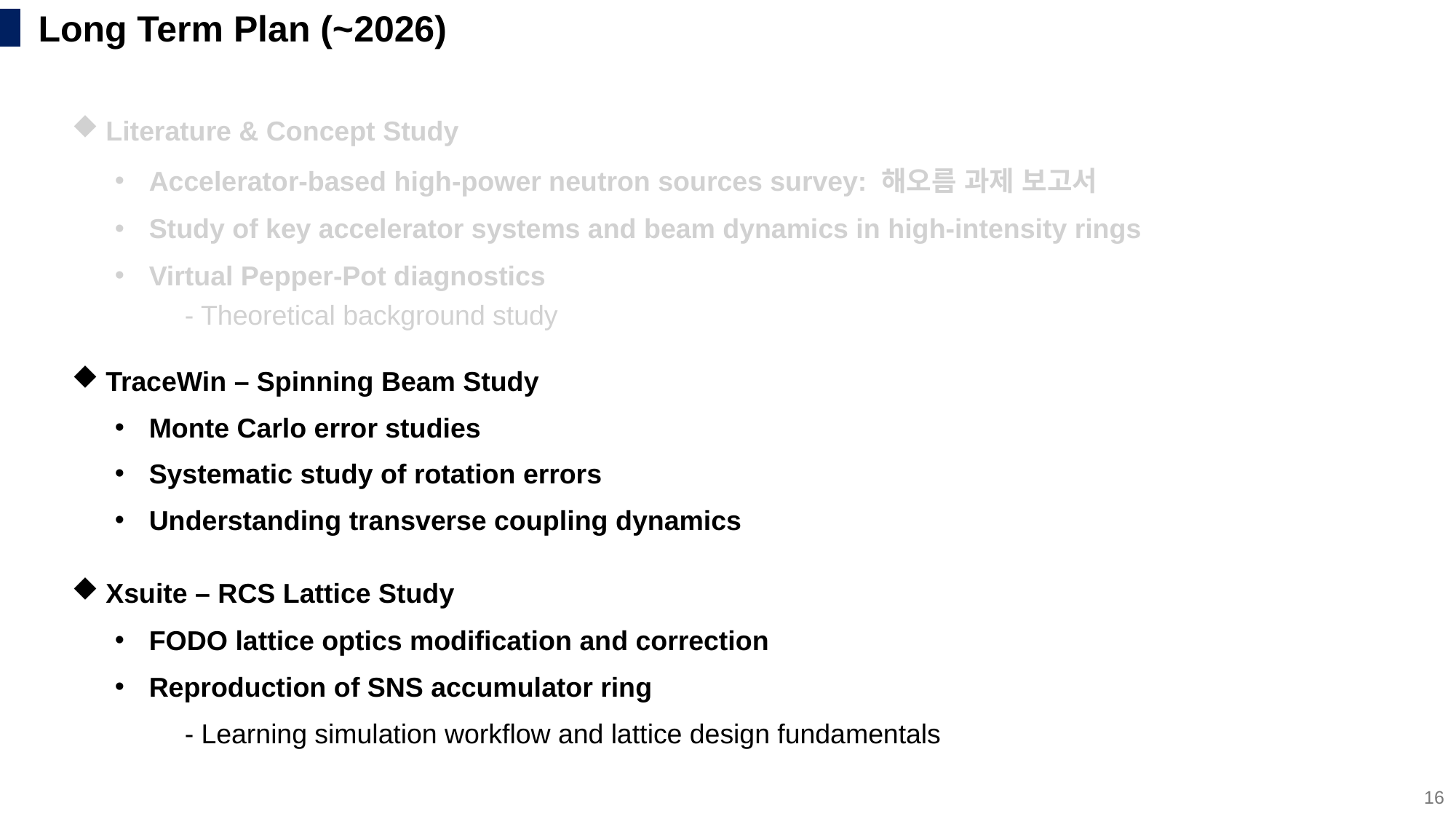

Long Term Plan (~2026)

Literature & Concept Study
Accelerator-based high-power neutron sources survey: 해오름 과제 보고서
Study of key accelerator systems and beam dynamics in high-intensity rings
Virtual Pepper-Pot diagnostics
- Theoretical background study
TraceWin – Spinning Beam Study
Monte Carlo error studies
Systematic study of rotation errors
Understanding transverse coupling dynamics
Xsuite – RCS Lattice Study
FODO lattice optics modification and correction
Reproduction of SNS accumulator ring
- Learning simulation workflow and lattice design fundamentals
16